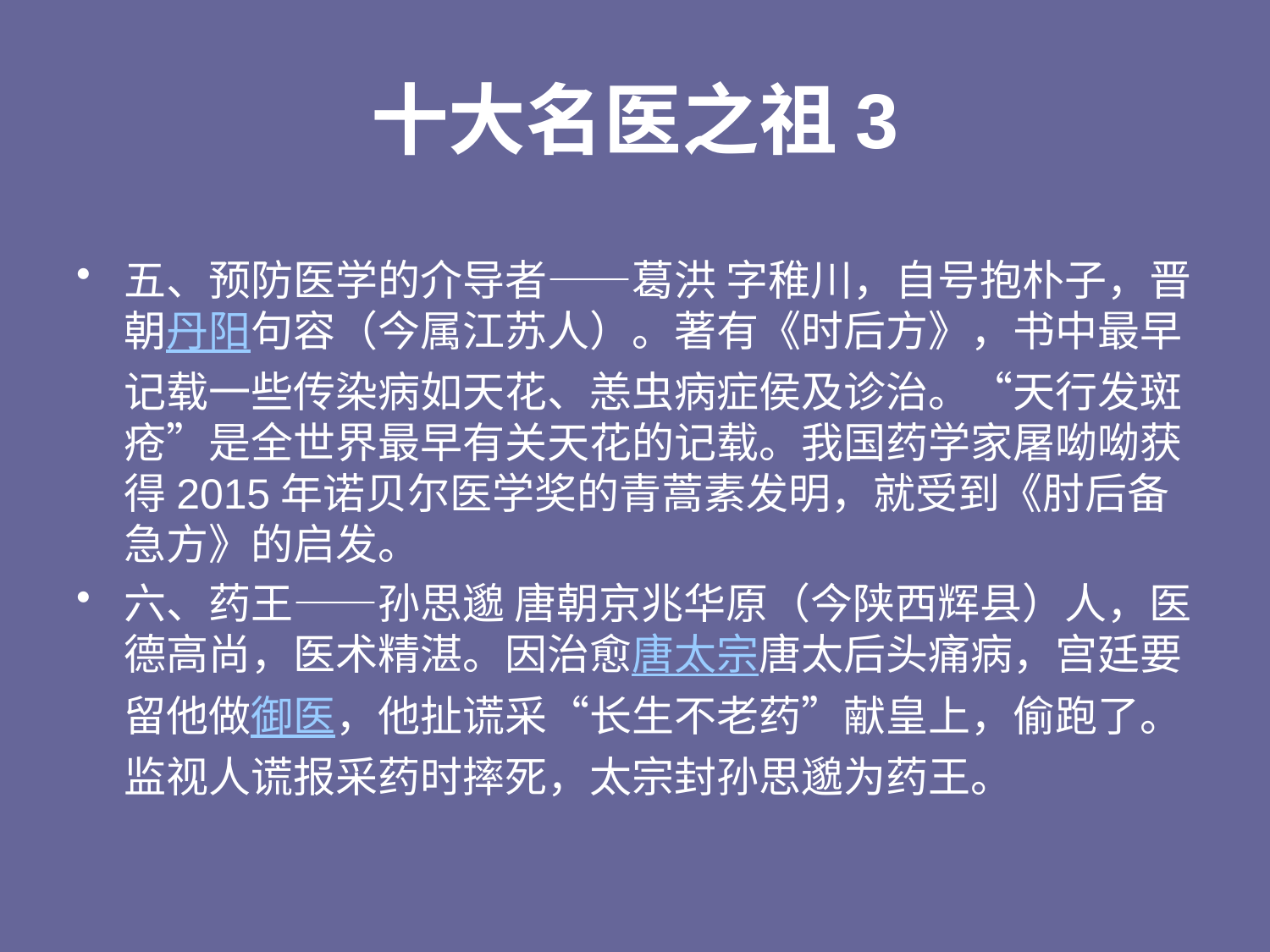

# 十大名医之祖3
五、预防医学的介导者——葛洪 字稚川，自号抱朴子，晋朝丹阳句容（今属江苏人）。著有《时后方》，书中最早记载一些传染病如天花、恙虫病症侯及诊治。“天行发斑疮”是全世界最早有关天花的记载。我国药学家屠呦呦获得2015年诺贝尔医学奖的青蒿素发明，就受到《肘后备急方》的启发。
六、药王——孙思邈 唐朝京兆华原（今陕西辉县）人，医德高尚，医术精湛。因治愈唐太宗唐太后头痛病，宫廷要留他做御医，他扯谎采“长生不老药”献皇上，偷跑了。监视人谎报采药时摔死，太宗封孙思邈为药王。